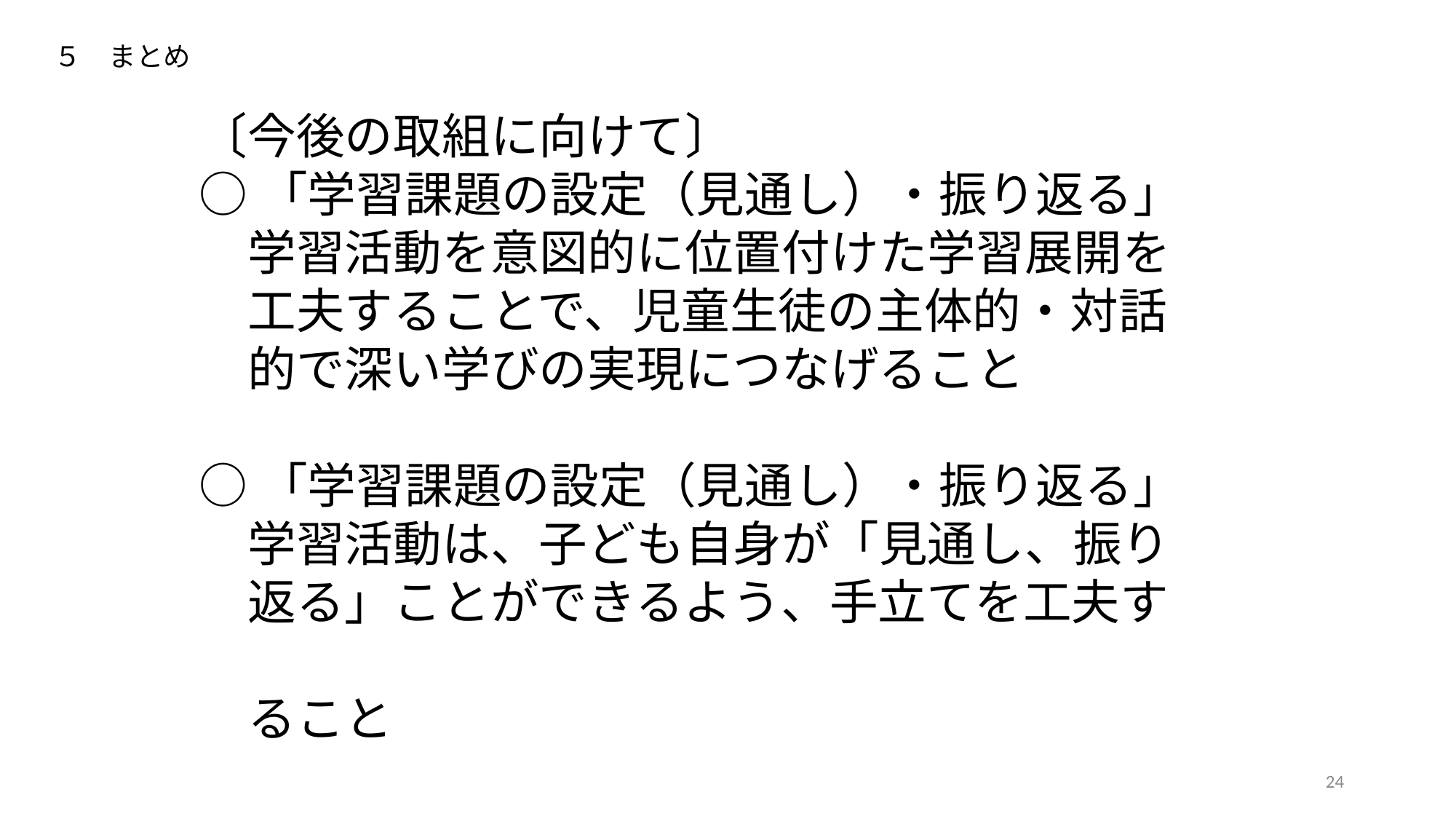

５　まとめ
〔今後の取組に向けて〕
○「学習課題の設定（見通し）・振り返る」
　学習活動を意図的に位置付けた学習展開を
　工夫することで、児童生徒の主体的・対話
　的で深い学びの実現につなげること

○「学習課題の設定（見通し）・振り返る」
　学習活動は、子ども自身が「見通し、振り
　返る」ことができるよう、手立てを工夫す
　ること
24